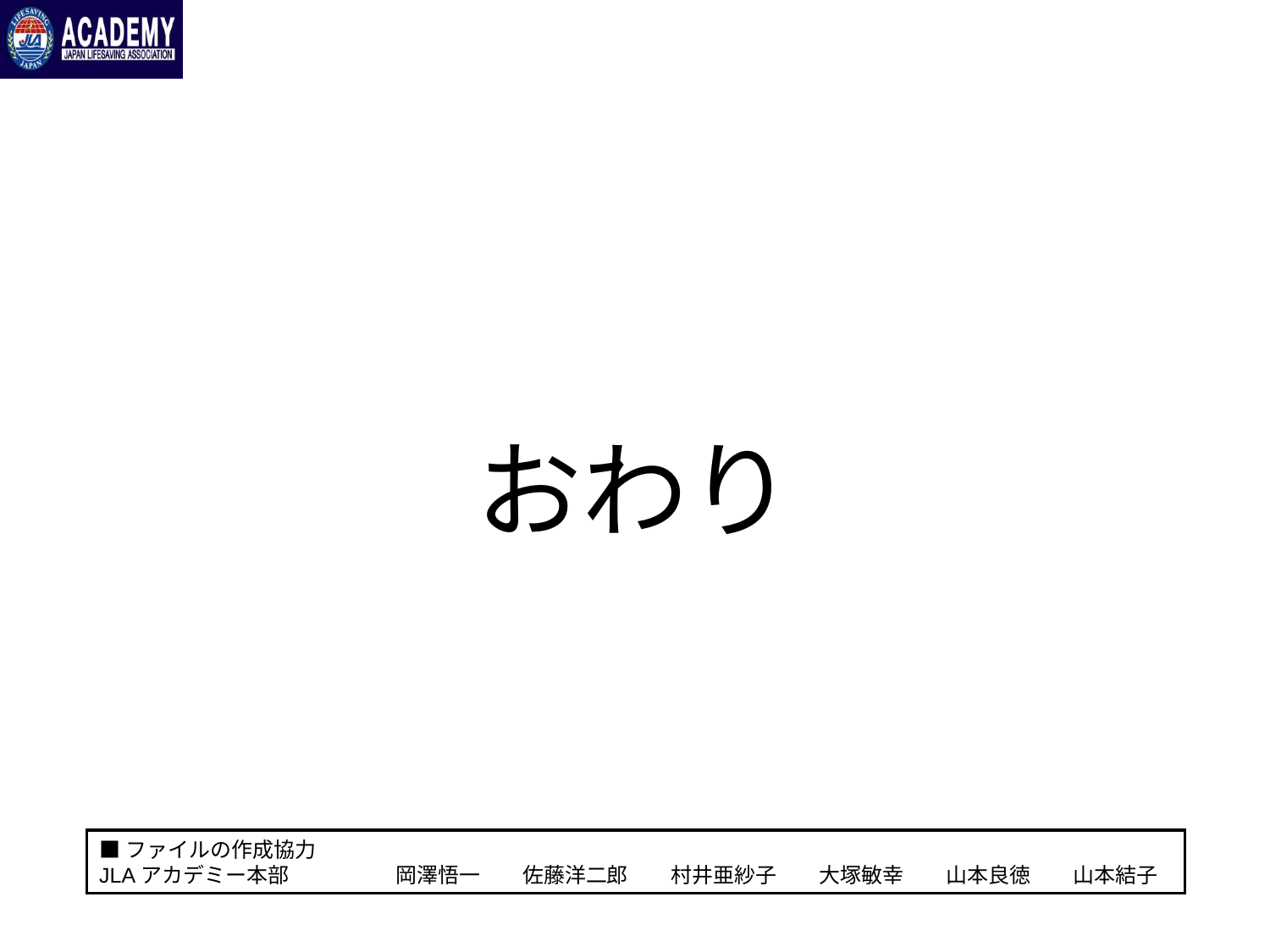

おわり
■ファイルの作成協力
JLAアカデミー本部　	　　岡澤悟一　　佐藤洋二郎　　村井亜紗子　　大塚敏幸　　山本良徳　　山本結子